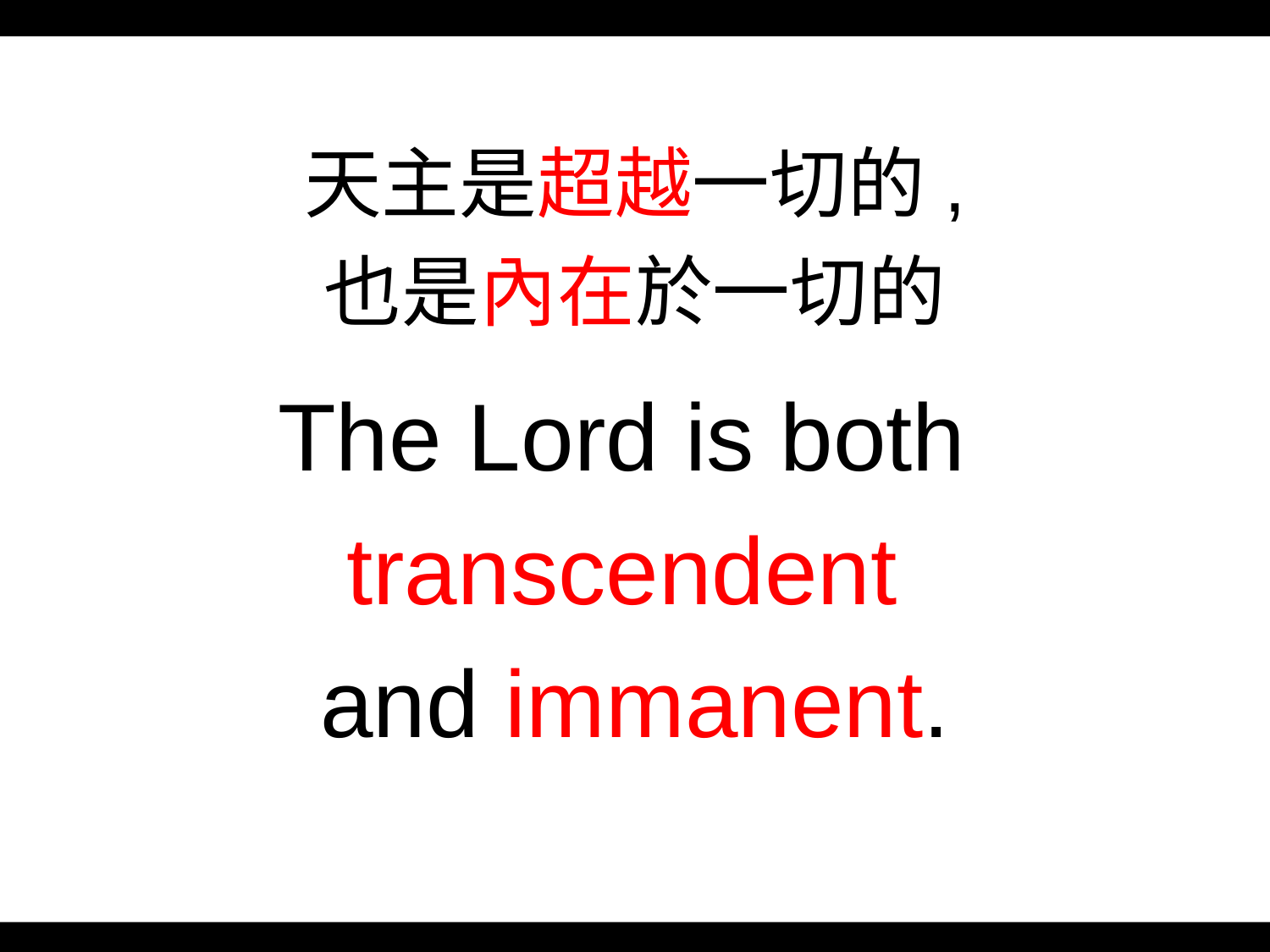

天主是超越一切的,
也是內在於一切的
The Lord is both
transcendent
and immanent.